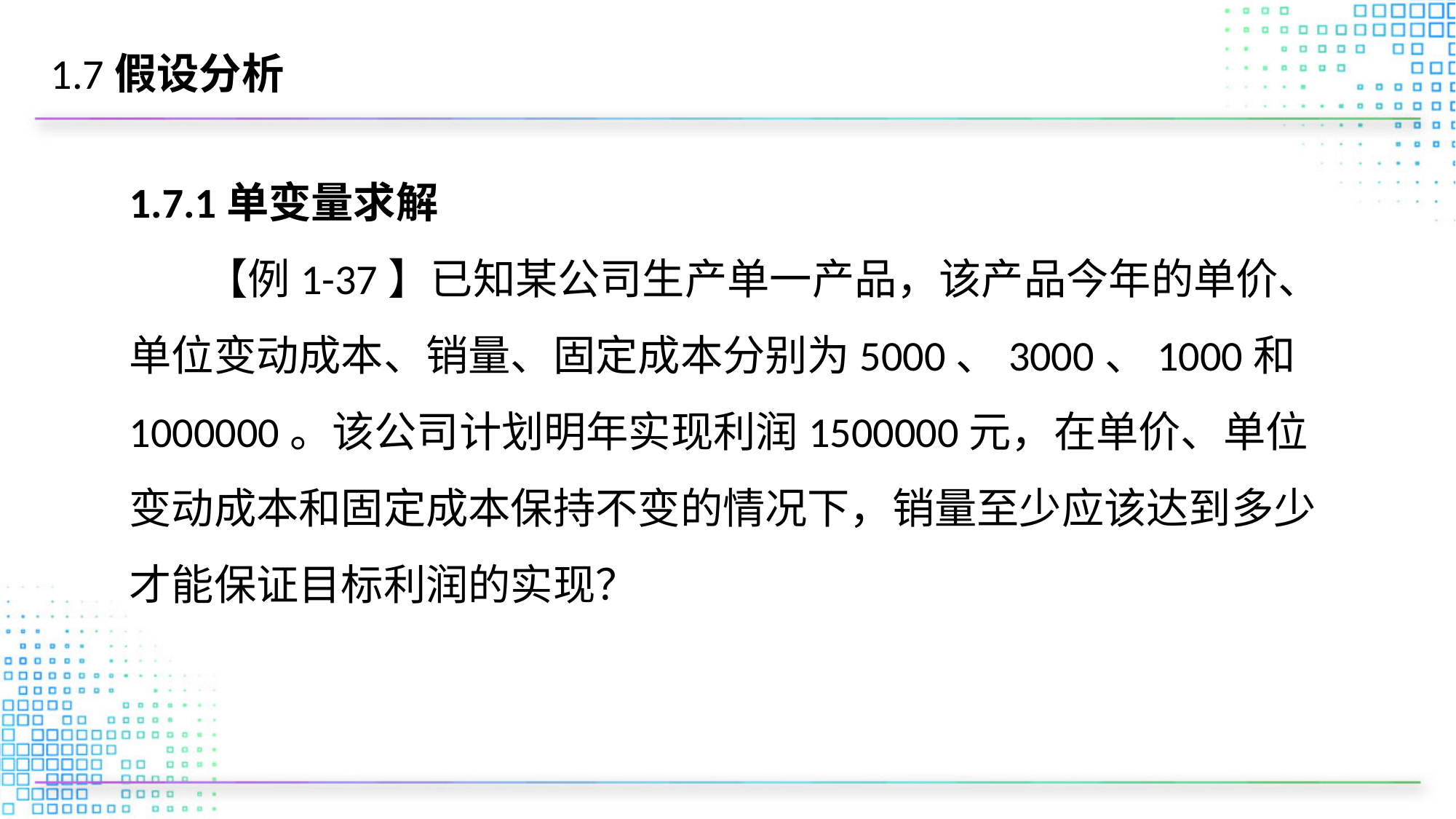

# 1.7假设分析
1.7.1单变量求解
       【例1-37】已知某公司生产单一产品，该产品今年的单价、单位变动成本、销量、固定成本分别为5000、3000、1000和1000000。该公司计划明年实现利润1500000元，在单价、单位变动成本和固定成本保持不变的情况下，销量至少应该达到多少才能保证目标利润的实现？